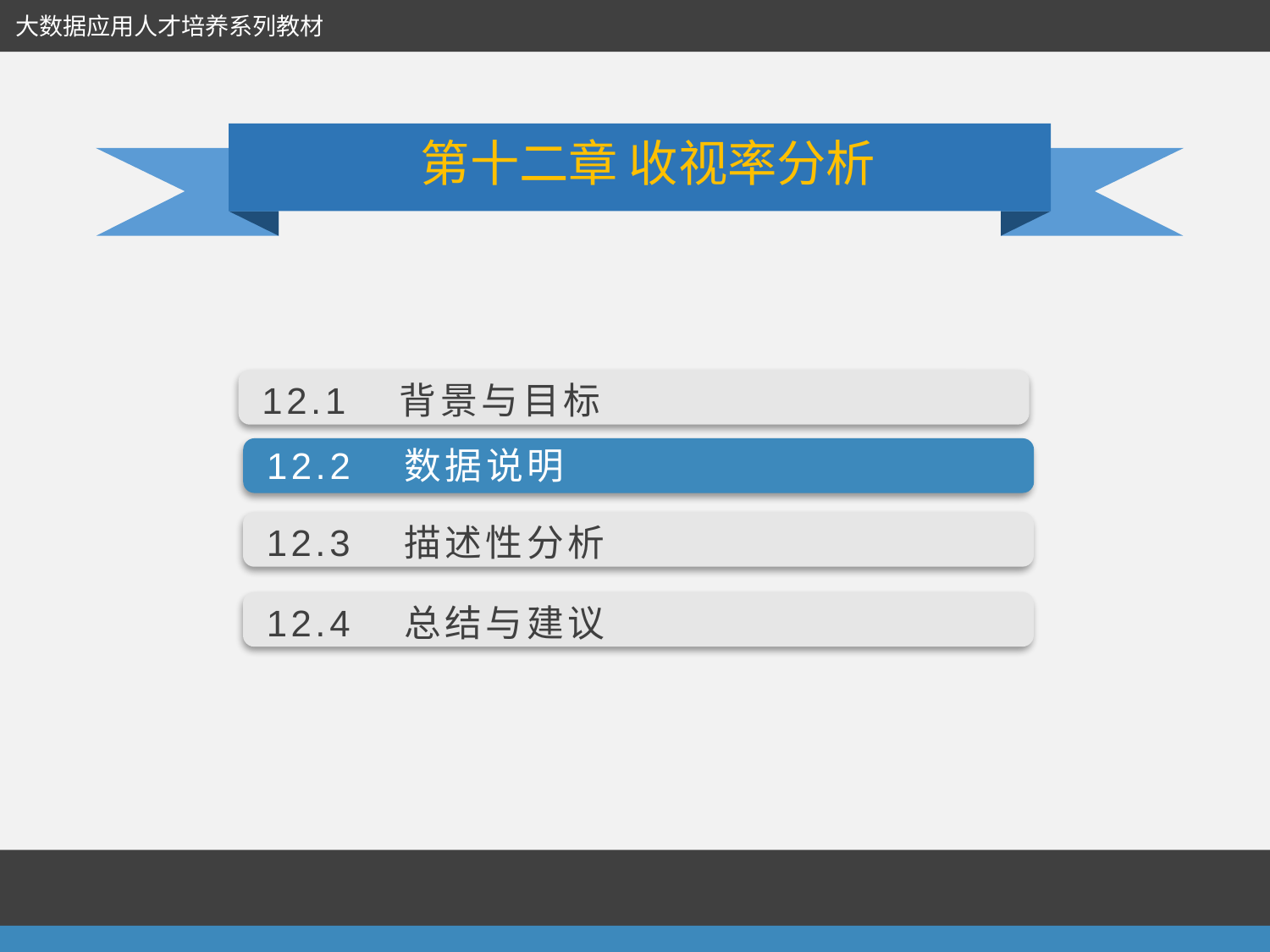

大数据应用人才培养系列教材

第十二章 收视率分析

12.1　背景与目标
12.2　数据说明

12.3　描述性分析

12.4　总结与建议